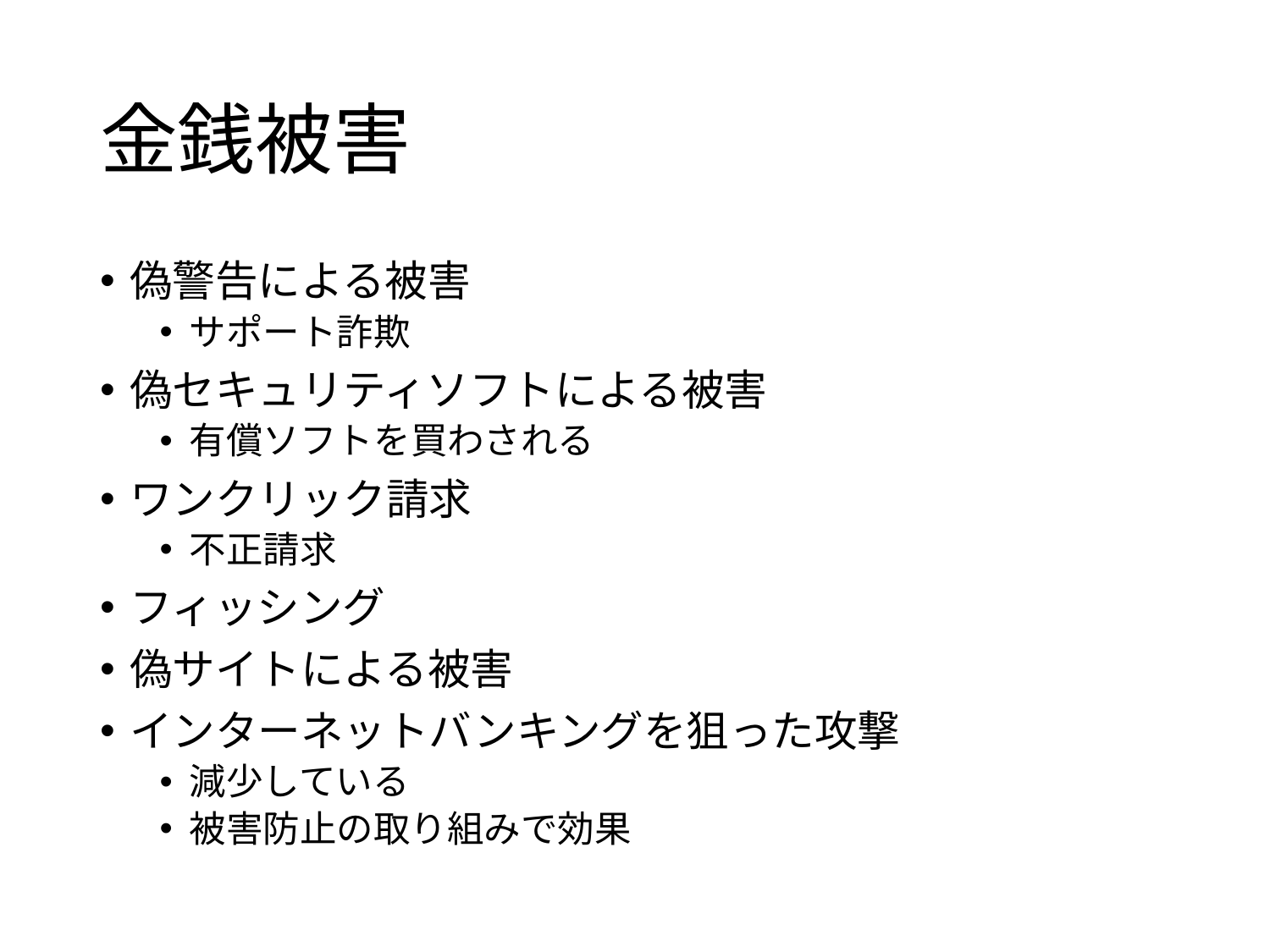

# 金銭被害
偽警告による被害
サポート詐欺
偽セキュリティソフトによる被害
有償ソフトを買わされる
ワンクリック請求
不正請求
フィッシング
偽サイトによる被害
インターネットバンキングを狙った攻撃
減少している
被害防止の取り組みで効果